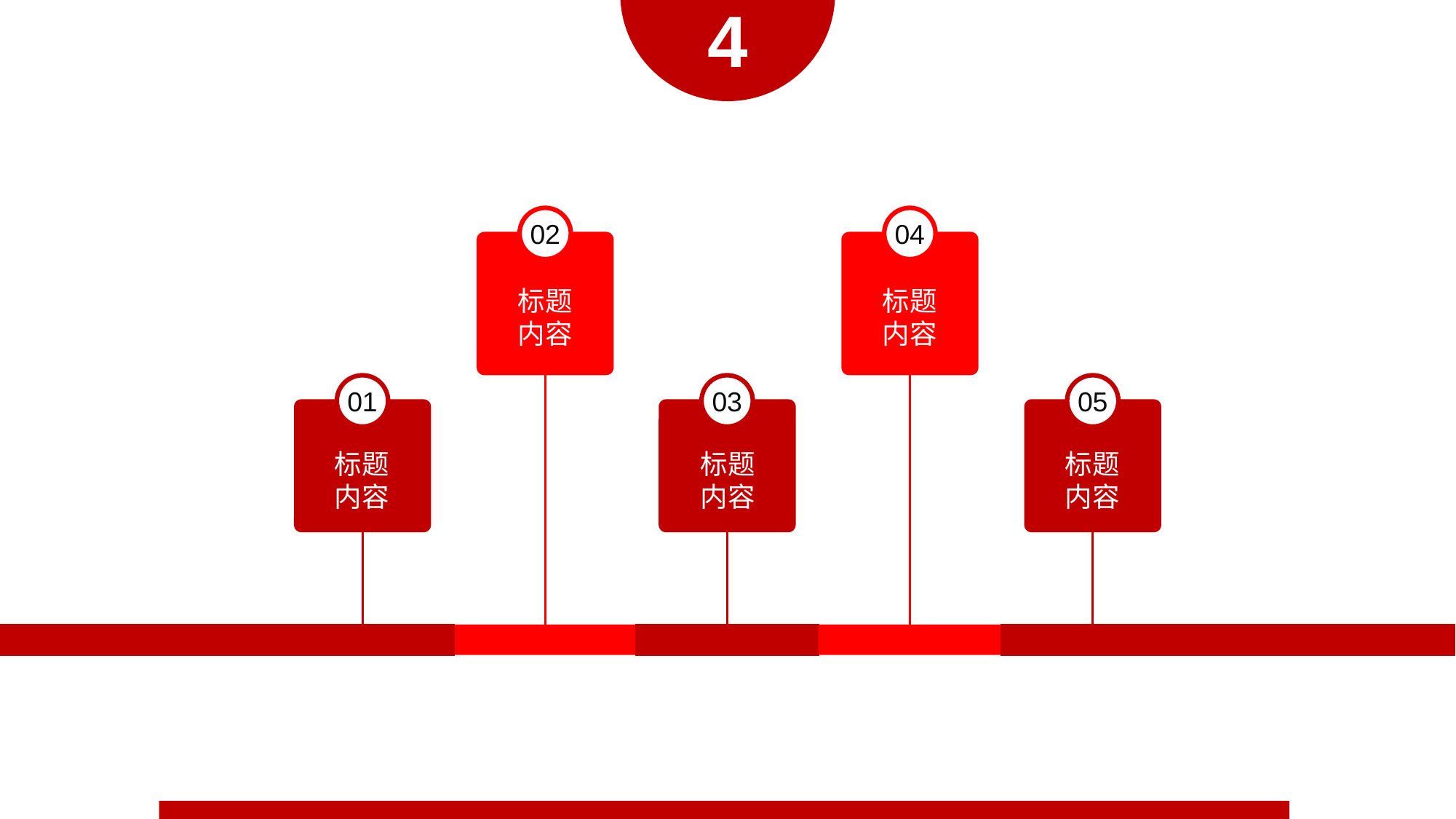

4
02
04

01
03
05

标题内容
标题内容
标题内容
标题内容
标题内容